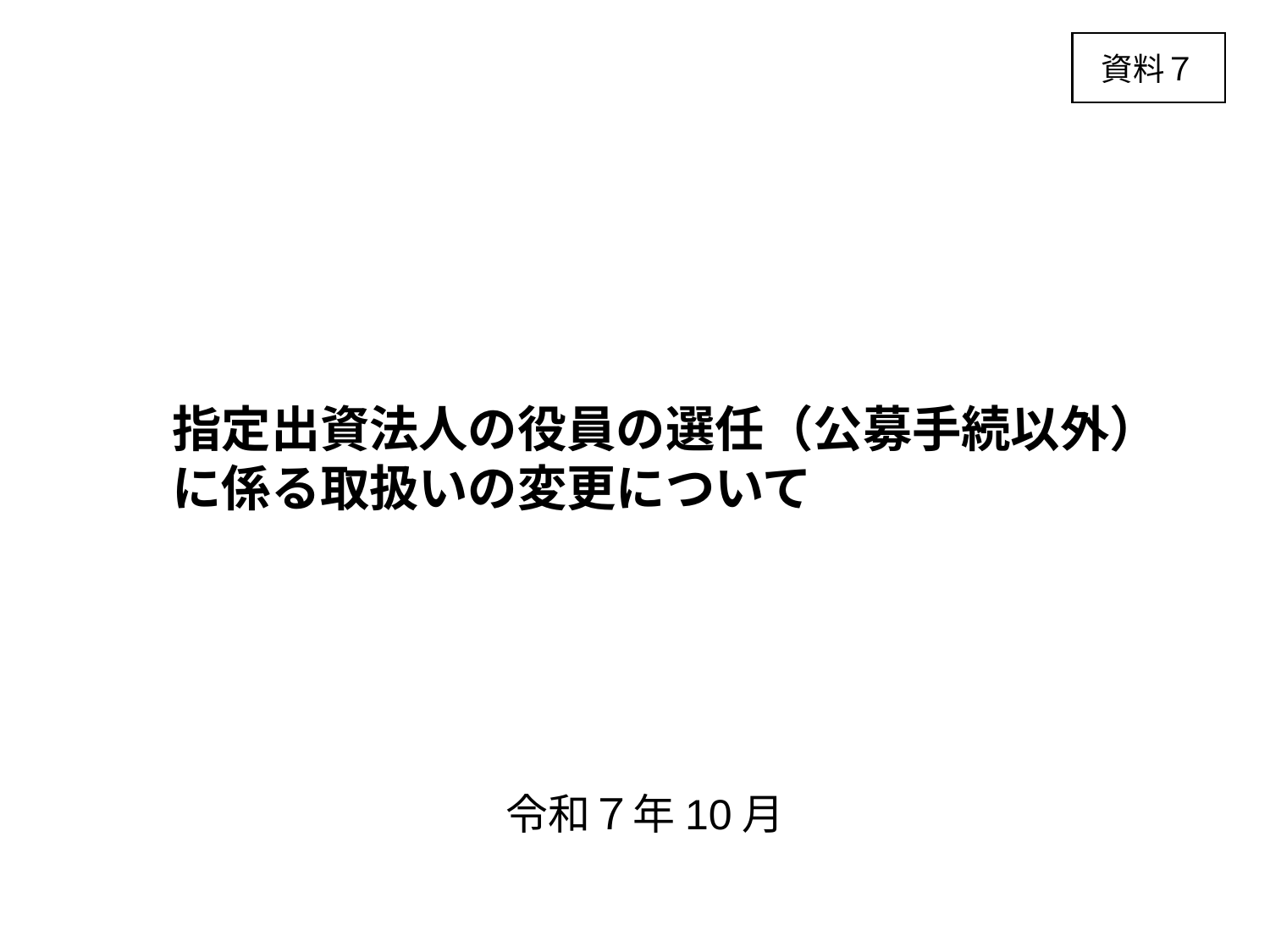

資料７
指定出資法人の役員の選任（公募手続以外）
に係る取扱いの変更について
令和７年10月